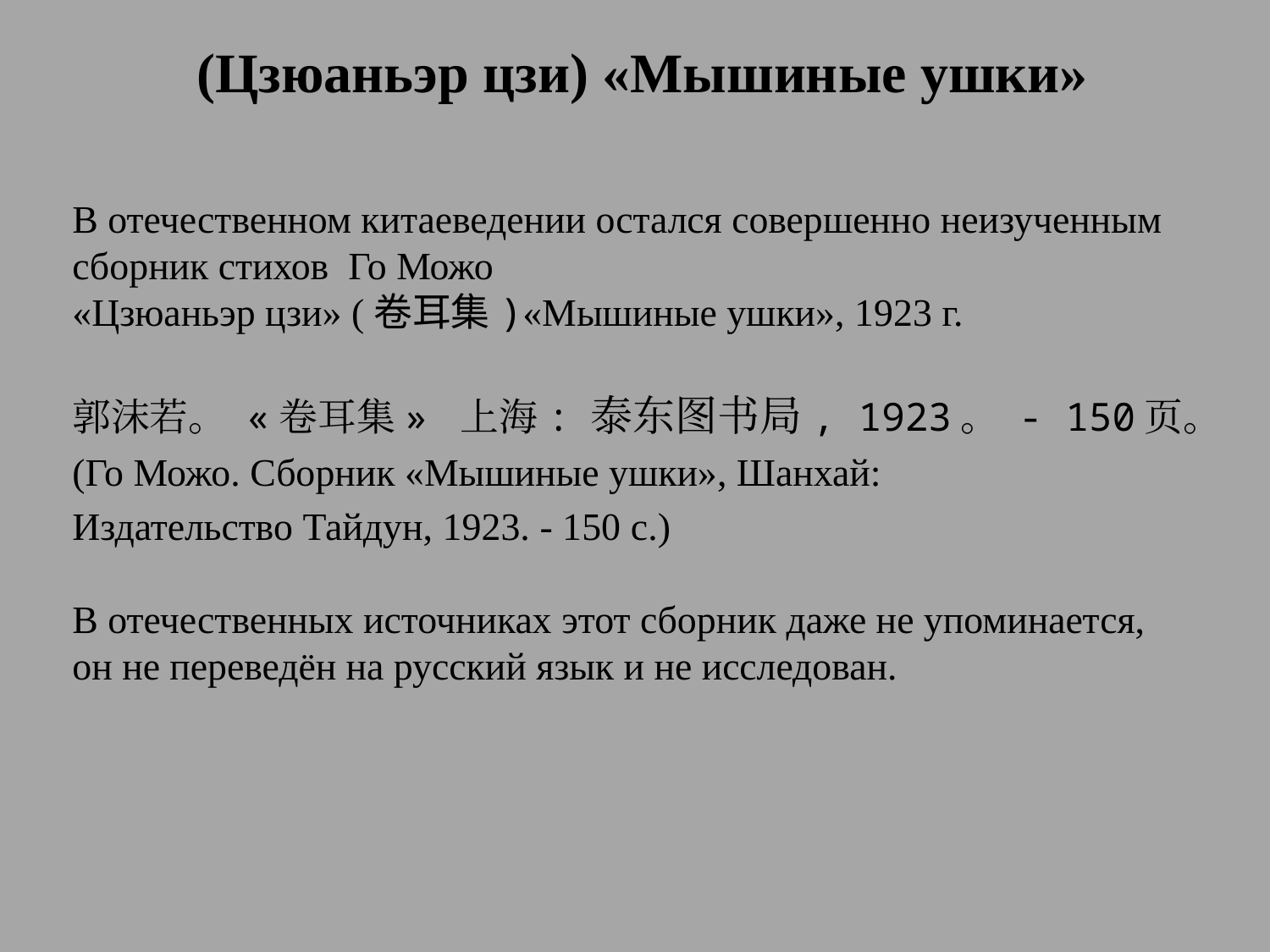

# (Цзюаньэр цзи) «Мышиные ушки»
В отечественном китаеведении остался совершенно неизученным
сборник стихов  Го Можо
«Цзюаньэр цзи» (卷耳集)«Мышиные ушки», 1923 г.

郭沫若。 «卷耳集» 上海: 泰东图书局, 1923。 - 150页。
(Го Можо. Сборник «Мышиные ушки», Шанхай:
Издательство Тайдун, 1923. - 150 c.)

В отечественных источниках этот сборник даже не упоминается,
он не переведён на русский язык и не исследован.